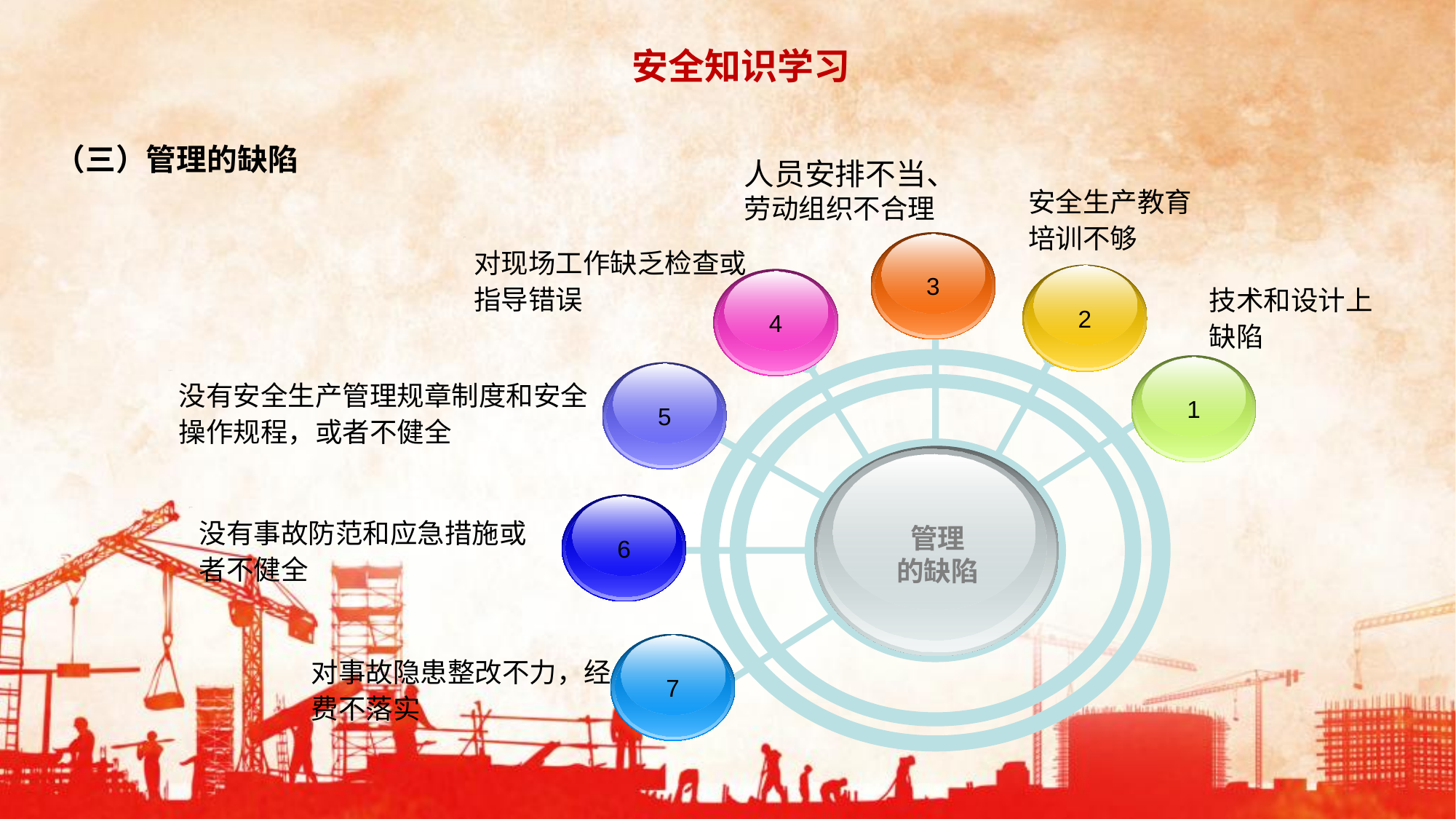

安全知识学习
（三）管理的缺陷
人员安排不当、
劳动组织不合理
安全生产教育培训不够

对现场工作缺乏检查或指导错误

3
技术和设计上缺陷
2
4

没有安全生产管理规章制度和安全操作规程，或者不健全

1
5

管理
的缺陷
没有事故防范和应急措施或者不健全
6

对事故隐患整改不力，经费不落实
7